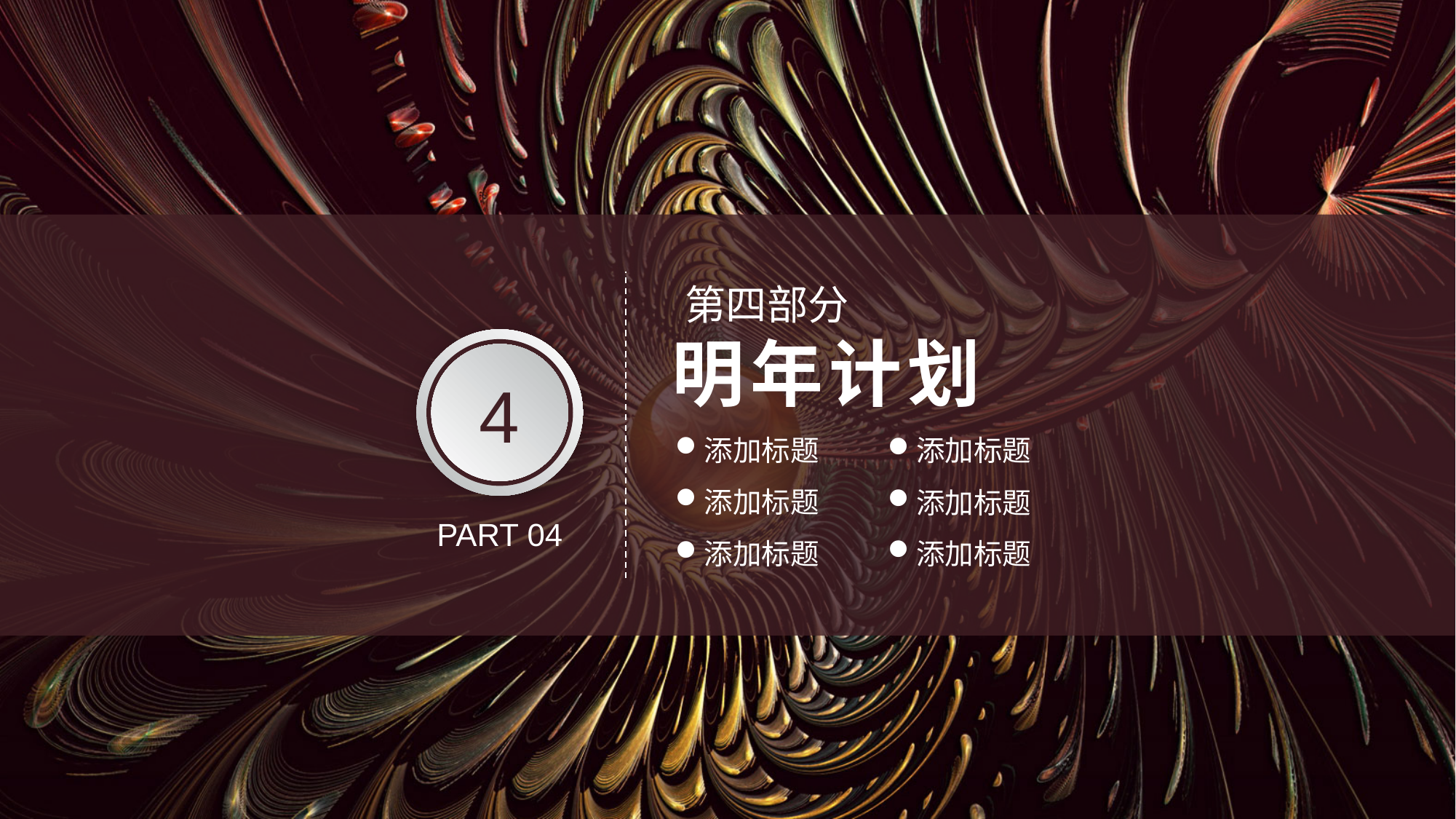

第四部分
明年计划

4
添加标题
添加标题
添加标题
添加标题
PART 04
添加标题
添加标题